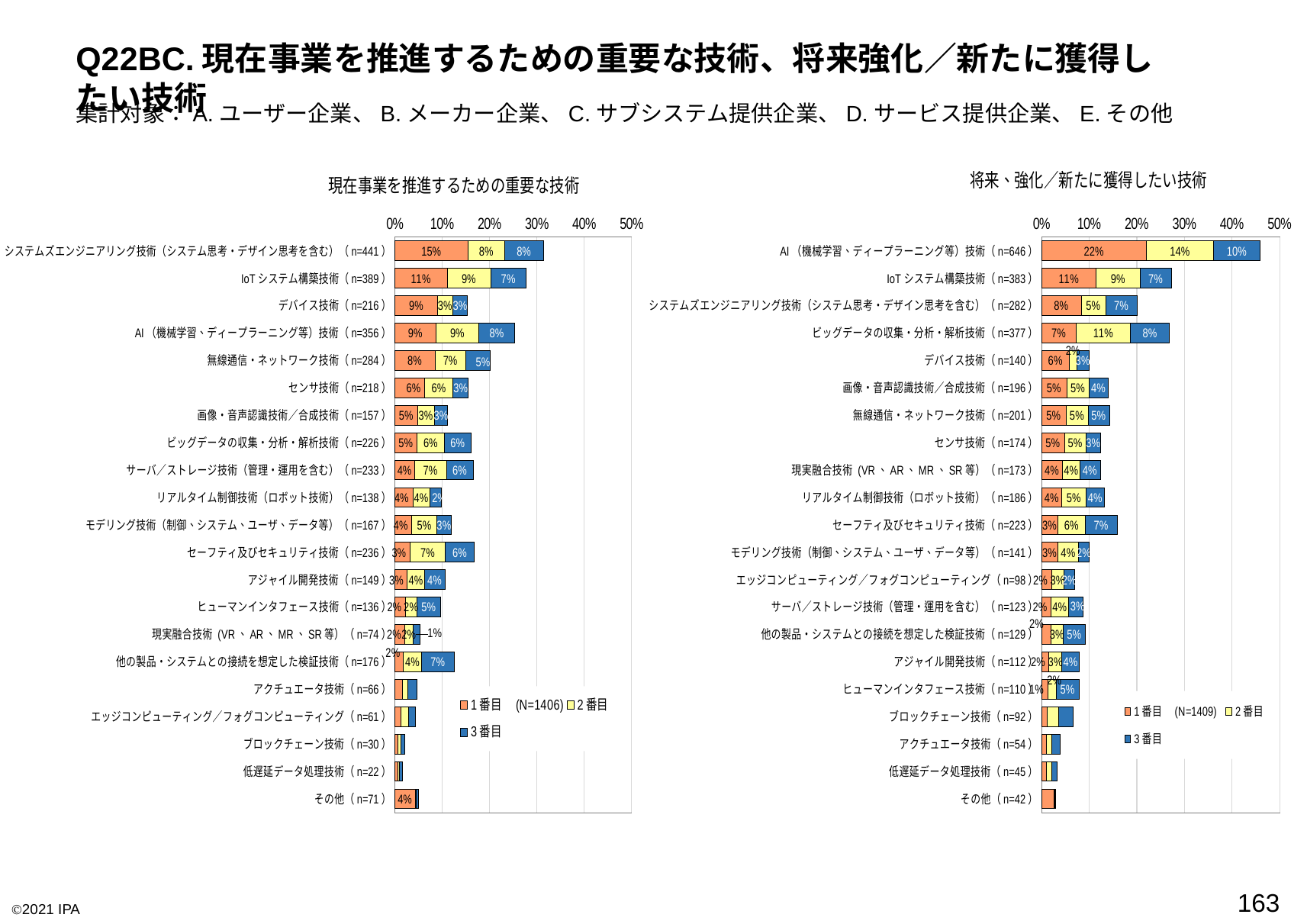

Q22BC.現在事業を推進するための重要な技術、将来強化／新たに獲得したい技術
集計対象：A.ユーザー企業、B.メーカー企業、C.サブシステム提供企業、D.サービス提供企業、E.その他

### Chart: 現在事業を推進するための重要な技術

| Category | 1番目　(N=1406) | 2番目 | 3番目 |
|---|---|---|---|
| システムズエンジニアリング技術（システム思考・デザイン思考を含む）（n=441） | 0.15433854907539118 | 0.077524893314367 | 0.08179231863442389 |
| IoTシステム構築技術（n=389） | 0.11024182076813656 | 0.09246088193456614 | 0.07396870554765292 |
| デバイス技術（n=216） | 0.0903271692745377 | 0.032005689900426744 | 0.031294452347083924 |
| AI（機械学習、ディープラーニング等）技術（n=356） | 0.08677098150782361 | 0.09103840682788052 | 0.07539118065433854 |
| 無線通信・ネットワーク技術（n=284） | 0.08463726884779517 | 0.06543385490753911 | 0.051920341394025606 |
| センサ技術（n=218） | 0.06258890469416785 | 0.060455192034139404 | 0.032005689900426744 |
| 画像・音声認識技術／合成技術（n=157） | 0.04836415362731152 | 0.03485064011379801 | 0.02844950213371266 |
| ビッグデータの収集・分析・解析技術（n=226） | 0.04623044096728307 | 0.05903271692745377 | 0.05547652916073969 |
| サーバ／ストレージ技術（管理・運用を含む）（n=233） | 0.041251778093883355 | 0.06756756756756757 | 0.05689900426742532 |
| リアルタイム制御技術（ロボット技術）（n=138） | 0.03769559032716927 | 0.03627311522048364 | 0.02418207681365576 |
| モデリング技術（制御、システム、ユーザ、データ等）（n=167） | 0.03556187766714083 | 0.05334281650071124 | 0.029871977240398292 |
| セーフティ及びセキュリティ技術（n=236） | 0.032005689900426744 | 0.07467994310099574 | 0.06116642958748222 |
| アジャイル開発技術（n=149） | 0.02631578947368421 | 0.03627311522048364 | 0.04338549075391181 |
| ヒューマンインタフェース技術（n=136） | 0.022048364153627313 | 0.02418207681365576 | 0.050497866287339974 |
| 現実融合技術 (VR、AR、MR、SR等）（n=74） | 0.021337126600284494 | 0.017069701280227598 | 0.01422475106685633 |
| 他の製品・システムとの接続を想定した検証技術（n=176） | 0.017780938833570414 | 0.03840682788051209 | 0.0689900426742532 |
| アクチュエータ技術（n=66） | 0.016358463726884778 | 0.010668563300142247 | 0.01991465149359886 |
| エッジコンピューティング／フォグコンピューティング（n=61） | 0.01209103840682788 | 0.016358463726884778 | 0.014935988620199146 |
| ブロックチェーン技術（n=30） | 0.005689900426742532 | 0.007112375533428165 | 0.008534850640113799 |
| 低遅延データ処理技術（n=22） | 0.005689900426742532 | 0.004267425320056899 | 0.005689900426742532 |
| その他（n=71） | 0.04267425320056899 | 0.001422475106685633 | 0.006401137980085348 |

### Chart:

| Category | 1番目　(N=1409) | 2番目 | 3番目 |
|---|---|---|---|
| AI（機械学習、ディープラーニング等）技術（n=646） | 0.22048364153627312 | 0.14082503556187767 | 0.09815078236130868 |
| IoTシステム構築技術（n=383） | 0.11450924608819346 | 0.09246088193456614 | 0.06543385490753911 |
| システムズエンジニアリング技術（システム思考・デザイン思考を含む）（n=282） | 0.08321479374110953 | 0.051209103840682786 | 0.06614509246088193 |
| ビッグデータの収集・分析・解析技術（n=377） | 0.07254623044096728 | 0.11450924608819346 | 0.08108108108108109 |
| デバイス技術（n=140） | 0.05832147937411095 | 0.015647226173541962 | 0.025604551920341393 |
| 画像・音声認識技術／合成技術（n=196） | 0.05263157894736842 | 0.0476529160739687 | 0.03911806543385491 |
| 無線通信・ネットワーク技術（n=201） | 0.051209103840682786 | 0.04623044096728307 | 0.04551920341394026 |
| センサ技術（n=174） | 0.0476529160739687 | 0.04623044096728307 | 0.029871977240398292 |
| 現実融合技術 (VR、AR、MR、SR等）（n=173） | 0.044096728307254626 | 0.03627311522048364 | 0.04267425320056899 |
| リアルタイム制御技術（ロボット技術）（n=186） | 0.04267425320056899 | 0.050497866287339974 | 0.03911806543385491 |
| セーフティ及びセキュリティ技術（n=223） | 0.034139402560455195 | 0.057610241820768134 | 0.06685633001422475 |
| モデリング技術（制御、システム、ユーザ、データ等）（n=141） | 0.034139402560455195 | 0.04338549075391181 | 0.02275960170697013 |
| エッジコンピューティング／フォグコンピューティング（n=98） | 0.020625889046941678 | 0.02631578947368421 | 0.02275960170697013 |
| サーバ／ストレージ技術（管理・運用を含む）（n=123） | 0.01991465149359886 | 0.03698435277382646 | 0.03058321479374111 |
| 他の製品・システムとの接続を想定した検証技術（n=129） | 0.01991465149359886 | 0.025604551920341393 | 0.04623044096728307 |
| アジャイル開発技術（n=112） | 0.015647226173541962 | 0.02702702702702703 | 0.03698435277382646 |
| ヒューマンインタフェース技術（n=110） | 0.012802275960170697 | 0.01849217638691323 | 0.04694167852062589 |
| ブロックチェーン技術（n=92） | 0.01209103840682788 | 0.023470839260312945 | 0.029871977240398292 |
| アクチュエータ技術（n=54） | 0.010668563300142247 | 0.010668563300142247 | 0.017069701280227598 |
| 低遅延データ処理技術（n=45） | 0.009246088193456615 | 0.01209103840682788 | 0.010668563300142247 |
| その他（n=42） | 0.025604551920341393 | 0.001422475106685633 | 0.002844950213371266 |